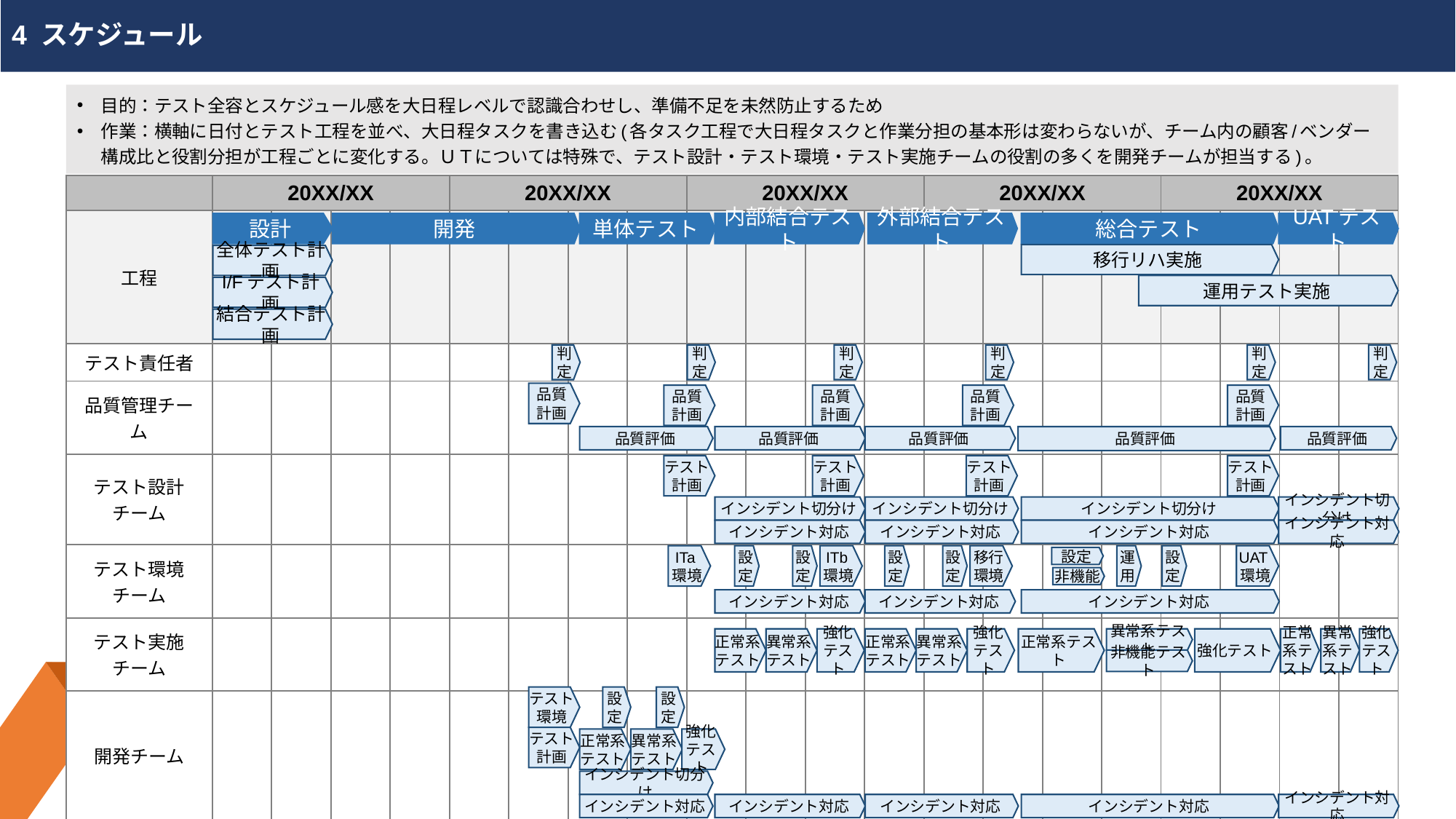

# 4 スケジュール
目的：テスト全容とスケジュール感を大日程レベルで認識合わせし、準備不足を未然防止するため
作業：横軸に日付とテスト工程を並べ、大日程タスクを書き込む(各タスク工程で大日程タスクと作業分担の基本形は変わらないが、チーム内の顧客/ベンダー構成比と役割分担が工程ごとに変化する。ＵＴについては特殊で、テスト設計・テスト環境・テスト実施チームの役割の多くを開発チームが担当する)。
|  | 20XX/XX |  |  |  | 20XX/XX |  |  |  | 20XX/XX |  |  |  | 20XX/XX |  |  |  | 20XX/XX |  |  |  |
| --- | --- | --- | --- | --- | --- | --- | --- | --- | --- | --- | --- | --- | --- | --- | --- | --- | --- | --- | --- | --- |
| 工程 |  |  |  |  |  |  |  |  |  |  |  |  |  |  |  |  |  |  |  |  |
| テスト責任者 |  |  |  |  |  |  |  |  |  |  |  |  |  |  |  |  |  |  |  |  |
| 品質管理チーム |  |  |  |  |  |  |  |  |  |  |  |  |  |  |  |  |  |  |  |  |
| テスト設計チーム |  |  |  |  |  |  |  |  |  |  |  |  |  |  |  |  |  |  |  |  |
| テスト環境チーム |  |  |  |  |  |  |  |  |  |  |  |  |  |  |  |  |  |  |  |  |
| テスト実施チーム |  |  |  |  |  |  |  |  |  |  |  |  |  |  |  |  |  |  |  |  |
| 開発チーム |  |  |  |  |  |  |  |  |  |  |  |  |  |  |  |  |  |  |  |  |
設計
開発
単体テスト
内部結合テスト
外部結合テスト
総合テスト
UATテスト
移行リハ実施
全体テスト計画
運用テスト実施
I/Fテスト計画
結合テスト計画
判定
判定
判定
判定
判定
判定
品質計画
品質計画
品質計画
品質計画
品質計画
品質評価
品質評価
品質評価
品質評価
品質評価
テスト計画
テスト計画
テスト計画
テスト計画
インシデント切分け
インシデント切分け
インシデント切分け
インシデント切分け
インシデント対応
インシデント対応
インシデント対応
インシデント対応
ITa環境
設定
設定
ITb環境
設定
設定
移行環境
運用
設定
UAT環境
設定
非機能
インシデント対応
インシデント対応
インシデント対応
正常系テスト
異常系テスト
強化テスト
正常系テスト
異常系テスト
強化テスト
正常系テスト
強化テスト
正常系テスト
異常系テスト
強化テスト
異常系テスト
非機能テスト
テスト環境
設定
設定
テスト計画
正常系テスト
異常系テスト
強化テスト
インシデント切分け
インシデント対応
インシデント対応
インシデント対応
インシデント対応
インシデント対応